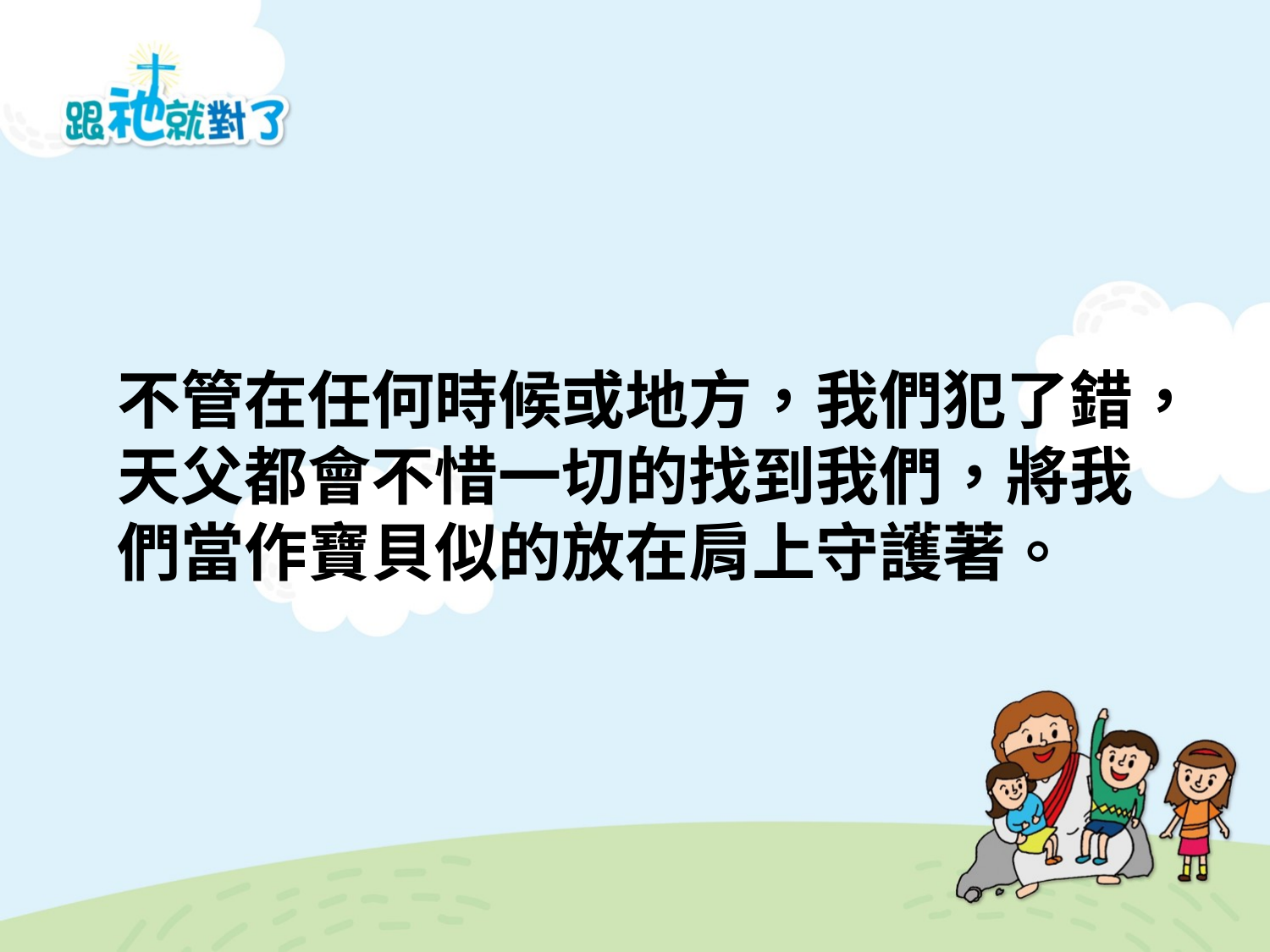

不管在任何時候或地方，我們犯了錯，天父都會不惜一切的找到我們，將我們當作寶貝似的放在肩上守護著。